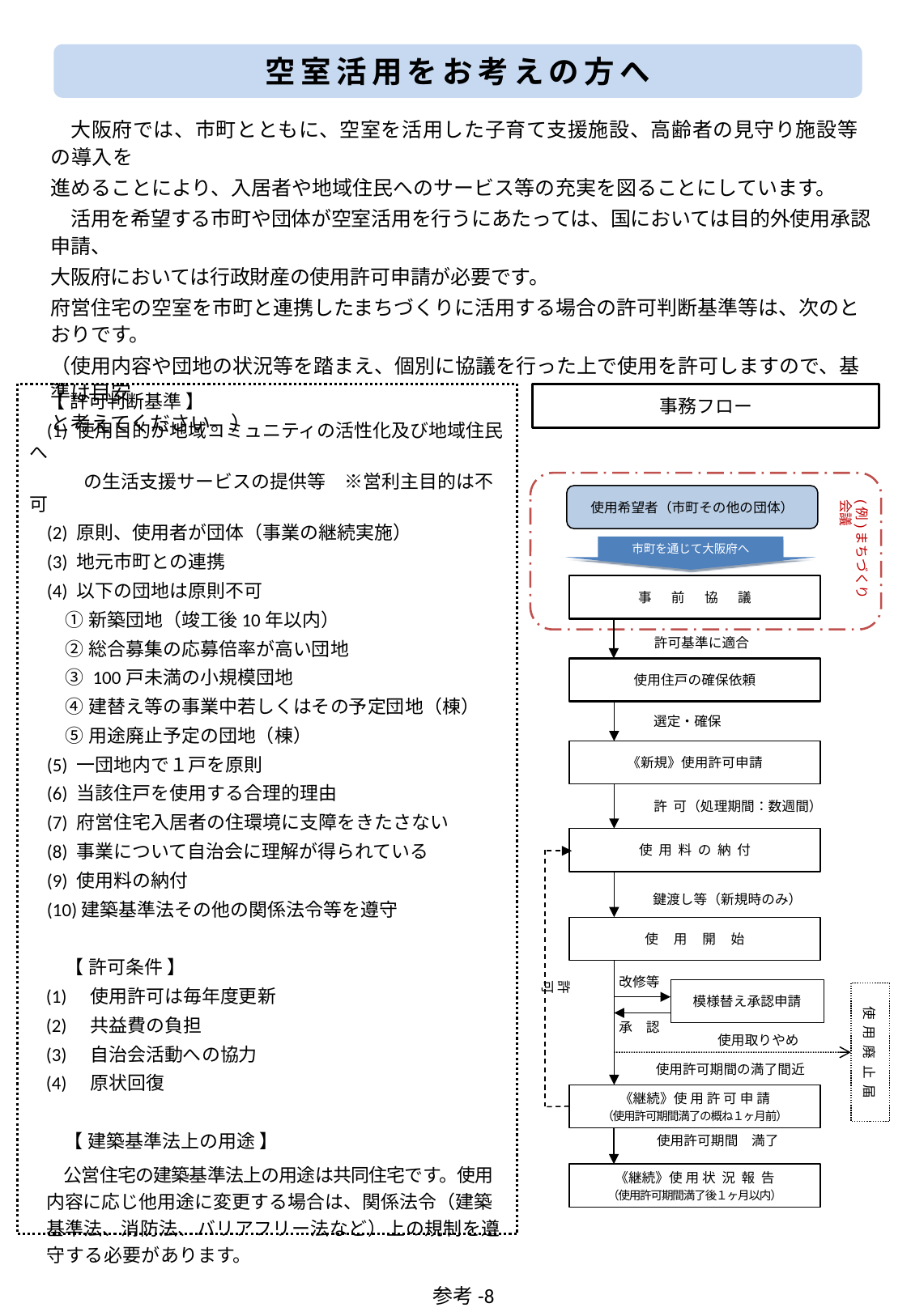

空室活用をお考えの方へ
　大阪府では、市町とともに、空室を活用した子育て支援施設、高齢者の見守り施設等の導入を
進めることにより、入居者や地域住民へのサービス等の充実を図ることにしています。
　活用を希望する市町や団体が空室活用を行うにあたっては、国においては目的外使用承認申請、
大阪府においては行政財産の使用許可申請が必要です。
府営住宅の空室を市町と連携したまちづくりに活用する場合の許可判断基準等は、次のとおりです。
（使用内容や団地の状況等を踏まえ、個別に協議を行った上で使用を許可しますので、基準は目安
と考えてください。）
【 許可判断基準 】
(1) 使用目的が地域コミュニティの活性化及び地域住民へ
　　の生活支援サービスの提供等　※営利主目的は不可
(2) 原則、使用者が団体（事業の継続実施）
(3) 地元市町との連携
(4) 以下の団地は原則不可
　① 新築団地（竣工後10年以内）
　② 総合募集の応募倍率が高い団地
　③ 100戸未満の小規模団地
　④ 建替え等の事業中若しくはその予定団地（棟）
　⑤ 用途廃止予定の団地（棟）
(5) 一団地内で１戸を原則
(6) 当該住戸を使用する合理的理由
(7) 府営住宅入居者の住環境に支障をきたさない
(8) 事業について自治会に理解が得られている
(9) 使用料の納付
(10)建築基準法その他の関係法令等を遵守

　【 許可条件 】
(1)　使用許可は毎年度更新
(2)　共益費の負担
(3)　自治会活動への協力
(4)　原状回復

　【 建築基準法上の用途 】
公営住宅の建築基準法上の用途は共同住宅です。使用内容に応じ他用途に変更する場合は、関係法令（建築基準法、消防法、バリアフリー法など）上の規制を遵守する必要があります。
事務フロー

使用希望者（市町その他の団体）
(例)まちづくり会議
市町を通じて大阪府へ
事　  前　  協　  議
許可基準に適合
使用住戸の確保依頼
選定・確保
《新規》使用許可申請
許  可（処理期間：数週間）
使  用  料  の  納  付
鍵渡し等（新規時のみ）
使     用     開     始
改修等
許  可
模様替え承認申請
使  用  廃  止  届
承　認
使用取りやめ
使用許可期間の満了間近
《継続》使 用 許 可 申 請
（使用許可期間満了の概ね１ヶ月前）
使用許可期間　満了
《継続》使 用 状  況  報  告
（使用許可期間満了後１ヶ月以内）
参考-8